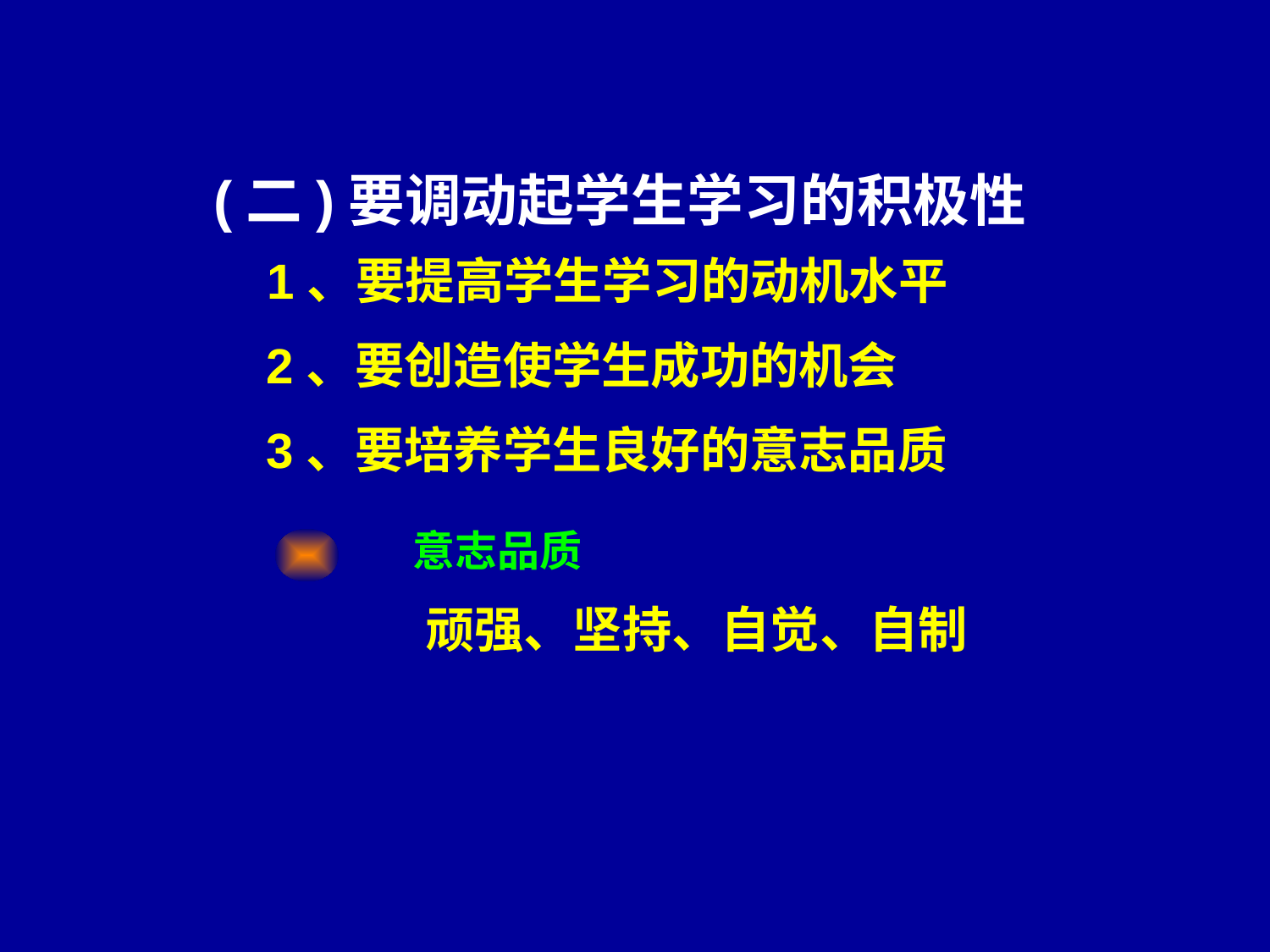

(二)要调动起学生学习的积极性
1、要提高学生学习的动机水平
2、要创造使学生成功的机会
3、要培养学生良好的意志品质
 意志品质

顽强、坚持、自觉、自制